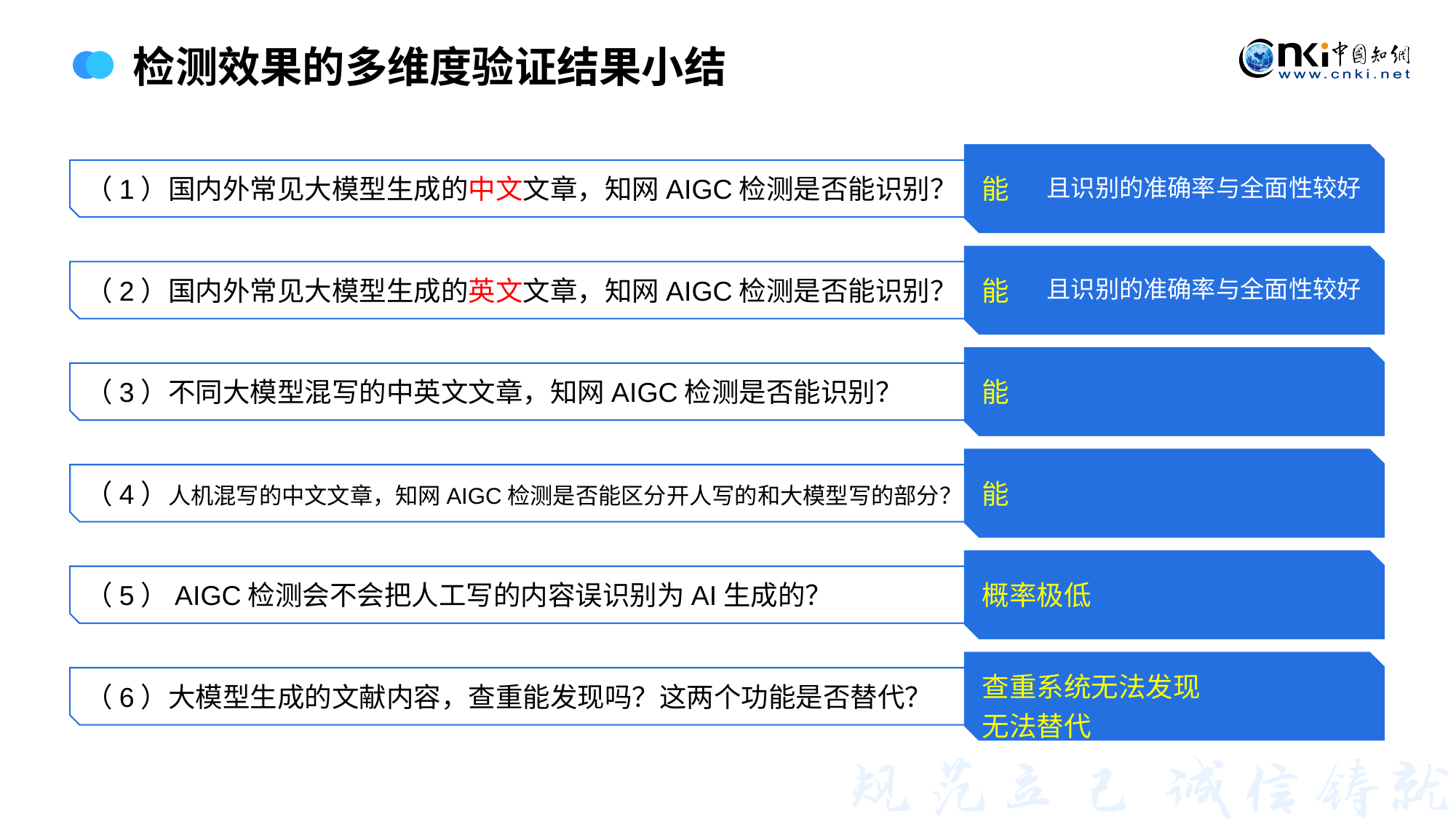

检测效果的多维度验证结果小结
能
（1）国内外常见大模型生成的中文文章，知网AIGC检测是否能识别？
且识别的准确率与全面性较好
能
（2）国内外常见大模型生成的英文文章，知网AIGC检测是否能识别？
且识别的准确率与全面性较好
能
（3）不同大模型混写的中英文文章，知网AIGC检测是否能识别？
能
（4）人机混写的中文文章，知网AIGC检测是否能区分开人写的和大模型写的部分？
概率极低
（5）AIGC检测会不会把人工写的内容误识别为AI生成的？

查重系统无法发现

无法替代
（6）大模型生成的文献内容，查重能发现吗？这两个功能是否替代？